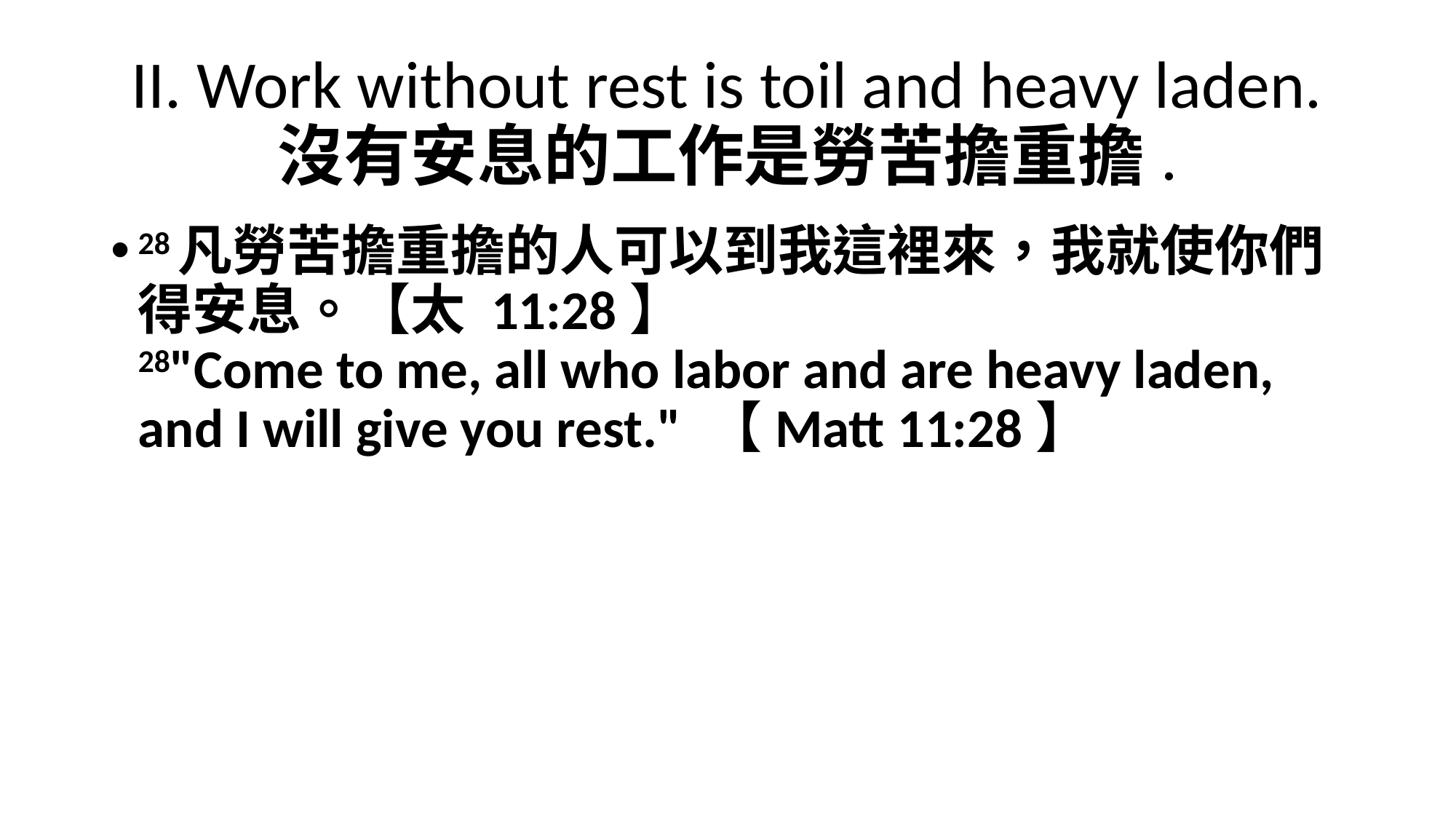

# II. Work without rest is toil and heavy laden. 沒有安息的工作是勞苦擔重擔.
28凡勞苦擔重擔的人可以到我這裡來，我就使你們得安息。【太 11:28】
28"Come to me, all who labor and are heavy laden, and I will give you rest." 【Matt 11:28】